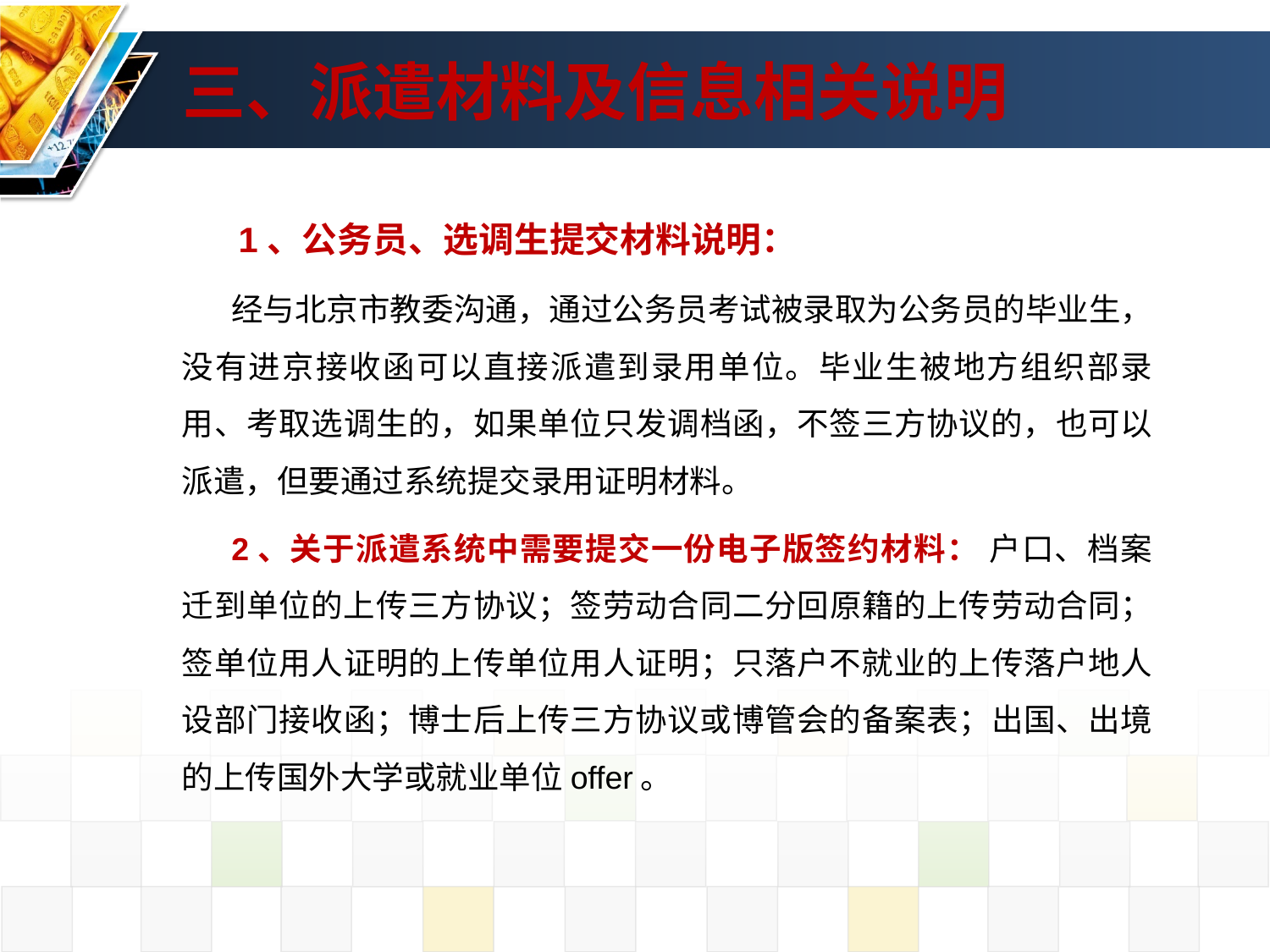

# 三、派遣材料及信息相关说明
1、公务员、选调生提交材料说明：
经与北京市教委沟通，通过公务员考试被录取为公务员的毕业生，没有进京接收函可以直接派遣到录用单位。毕业生被地方组织部录用、考取选调生的，如果单位只发调档函，不签三方协议的，也可以派遣，但要通过系统提交录用证明材料。
2、关于派遣系统中需要提交一份电子版签约材料： 户口、档案迁到单位的上传三方协议；签劳动合同二分回原籍的上传劳动合同；签单位用人证明的上传单位用人证明；只落户不就业的上传落户地人设部门接收函；博士后上传三方协议或博管会的备案表；出国、出境的上传国外大学或就业单位offer。